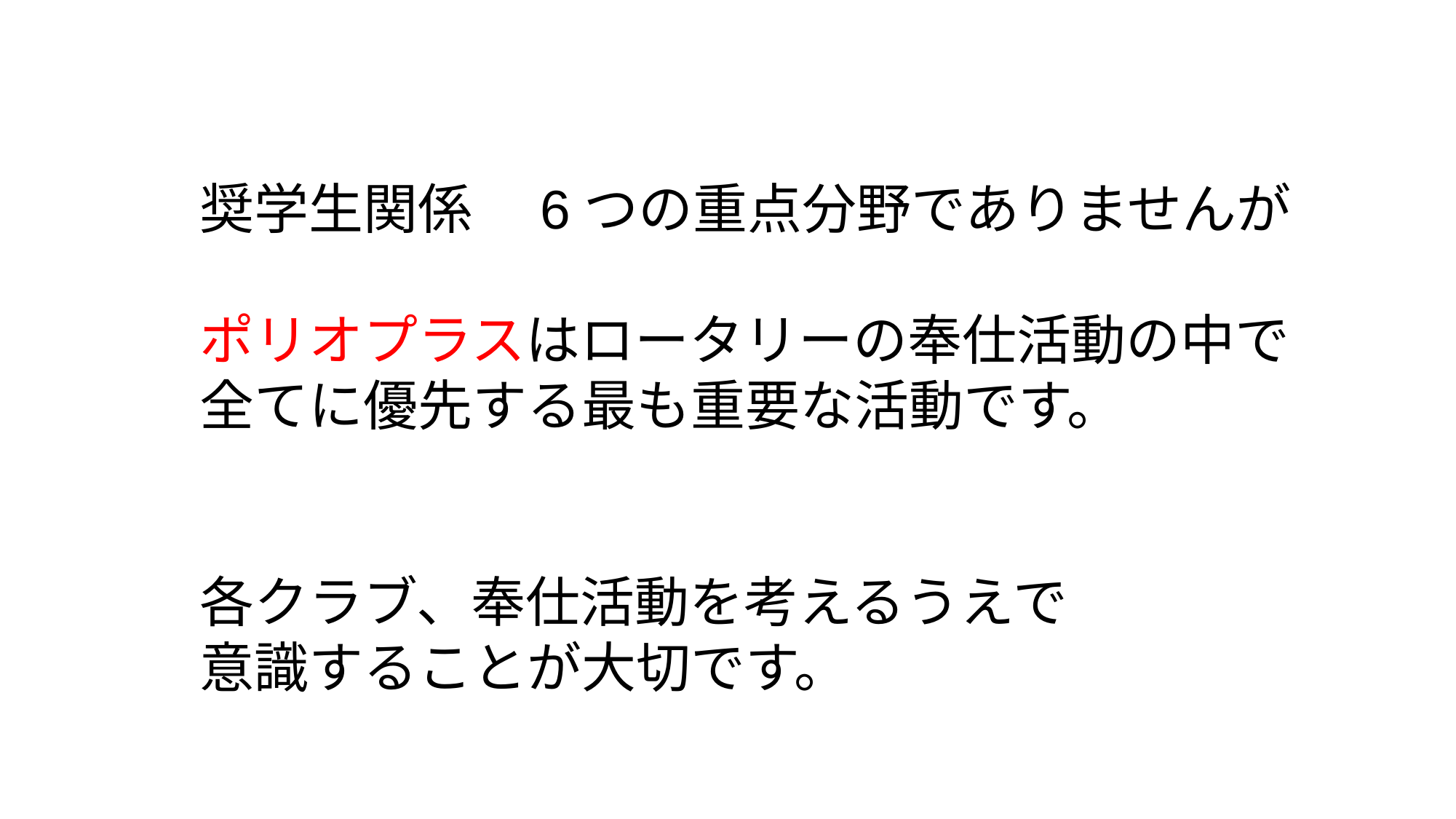

奨学生関係　6つの重点分野でありませんが

ポリオプラスはロータリーの奉仕活動の中で
全てに優先する最も重要な活動です。

各クラブ、奉仕活動を考えるうえで
意識することが大切です。